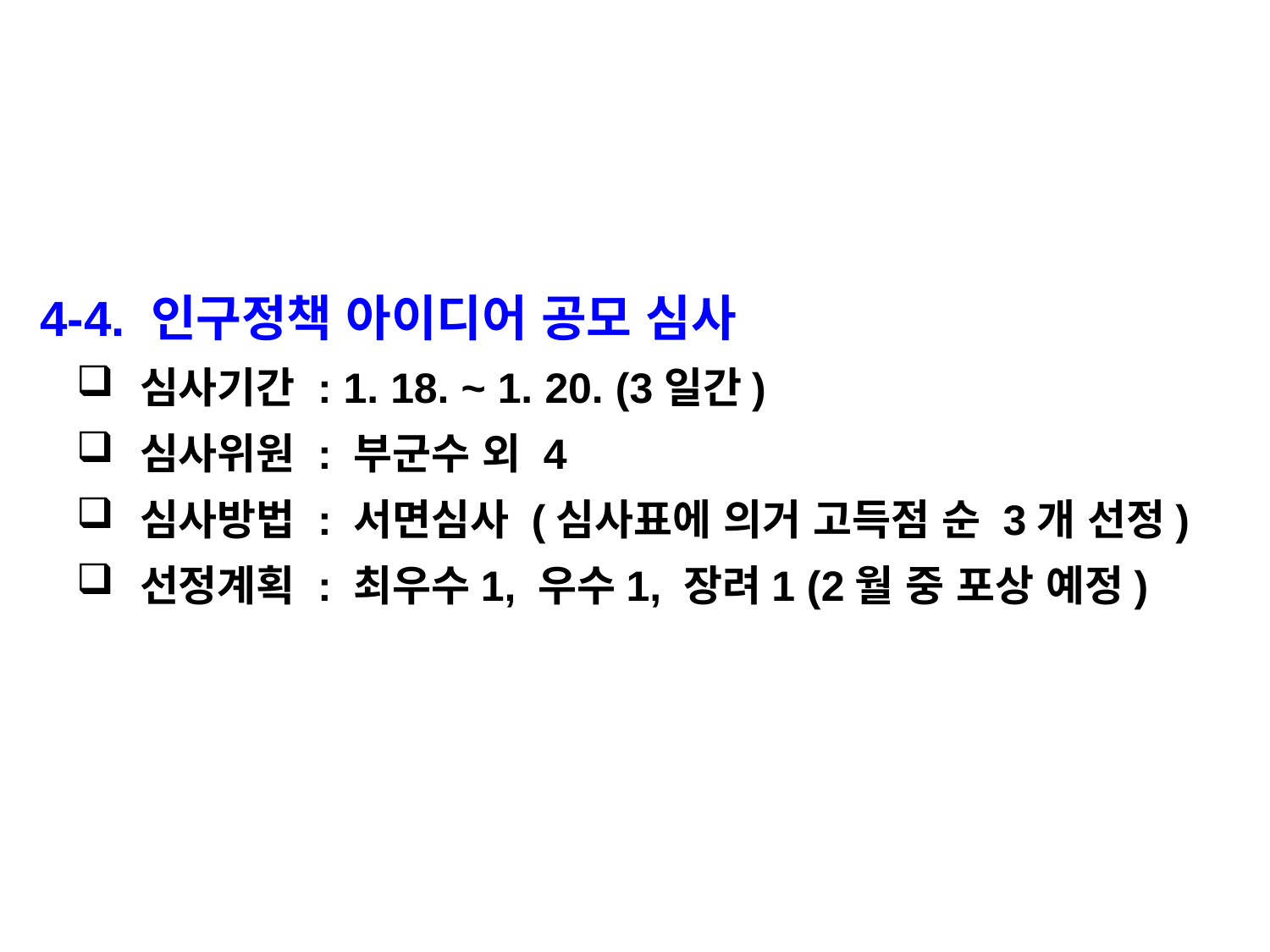

4-4. 인구정책 아이디어 공모 심사
심사기간 : 1. 18. ~ 1. 20. (3일간)
심사위원 : 부군수 외 4
심사방법 : 서면심사 (심사표에 의거 고득점 순 3개 선정)
선정계획 : 최우수1, 우수1, 장려1 (2월 중 포상 예정)